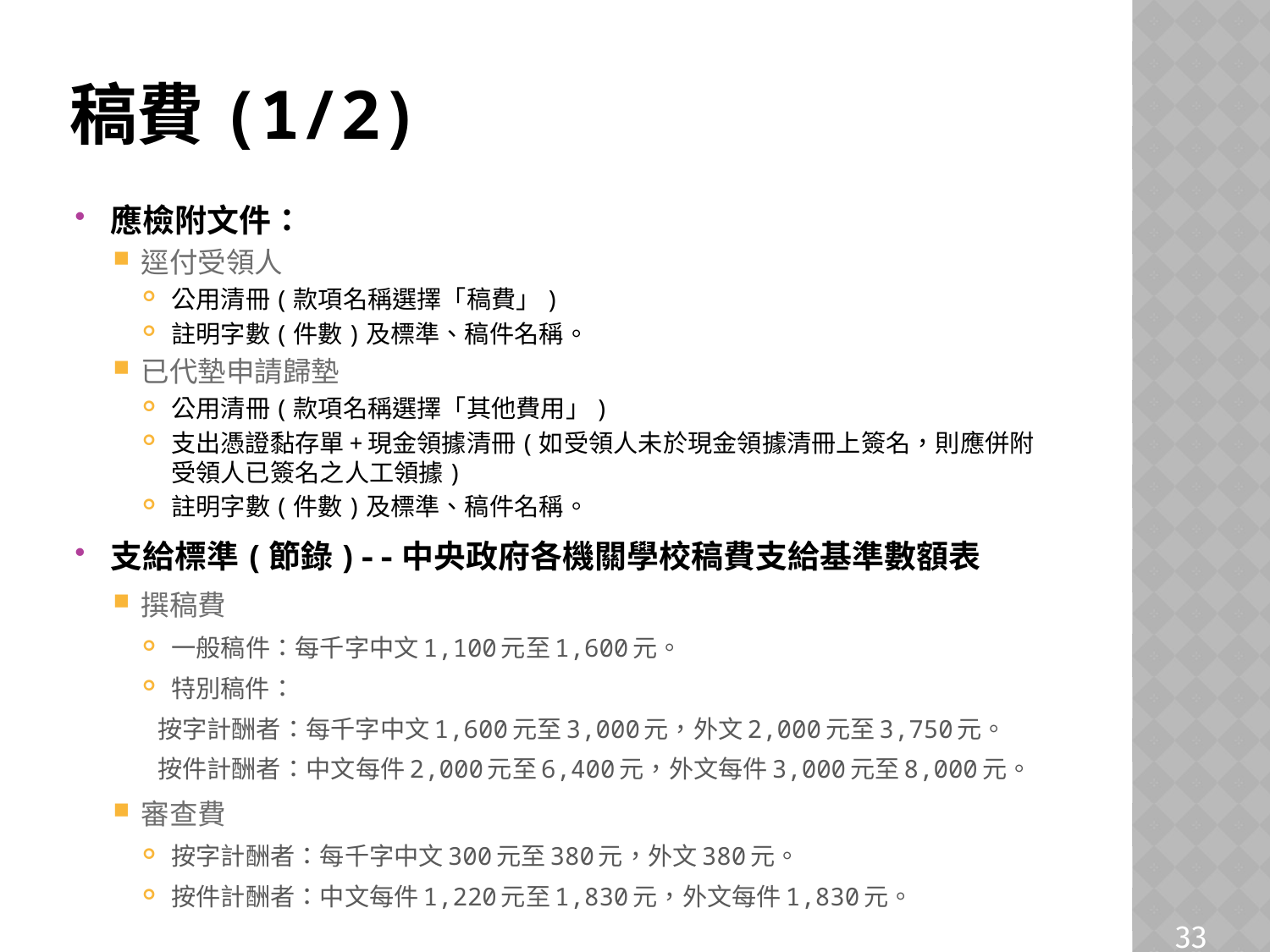

# 稿費(1/2)
應檢附文件：
逕付受領人
公用清冊(款項名稱選擇「稿費」)
註明字數(件數)及標準、稿件名稱。
已代墊申請歸墊
公用清冊(款項名稱選擇「其他費用」)
支出憑證黏存單+現金領據清冊(如受領人未於現金領據清冊上簽名，則應併附受領人已簽名之人工領據)
註明字數(件數)及標準、稿件名稱。
支給標準(節錄)--中央政府各機關學校稿費支給基準數額表
撰稿費
一般稿件：每千字中文1,100元至1,600元。
特別稿件：
  按字計酬者：每千字中文1,600元至3,000元，外文2,000元至3,750元。
  按件計酬者：中文每件2,000元至6,400元，外文每件3,000元至8,000元。
審查費
按字計酬者：每千字中文300元至380元，外文380元。
按件計酬者：中文每件1,220元至1,830元，外文每件1,830元。
33